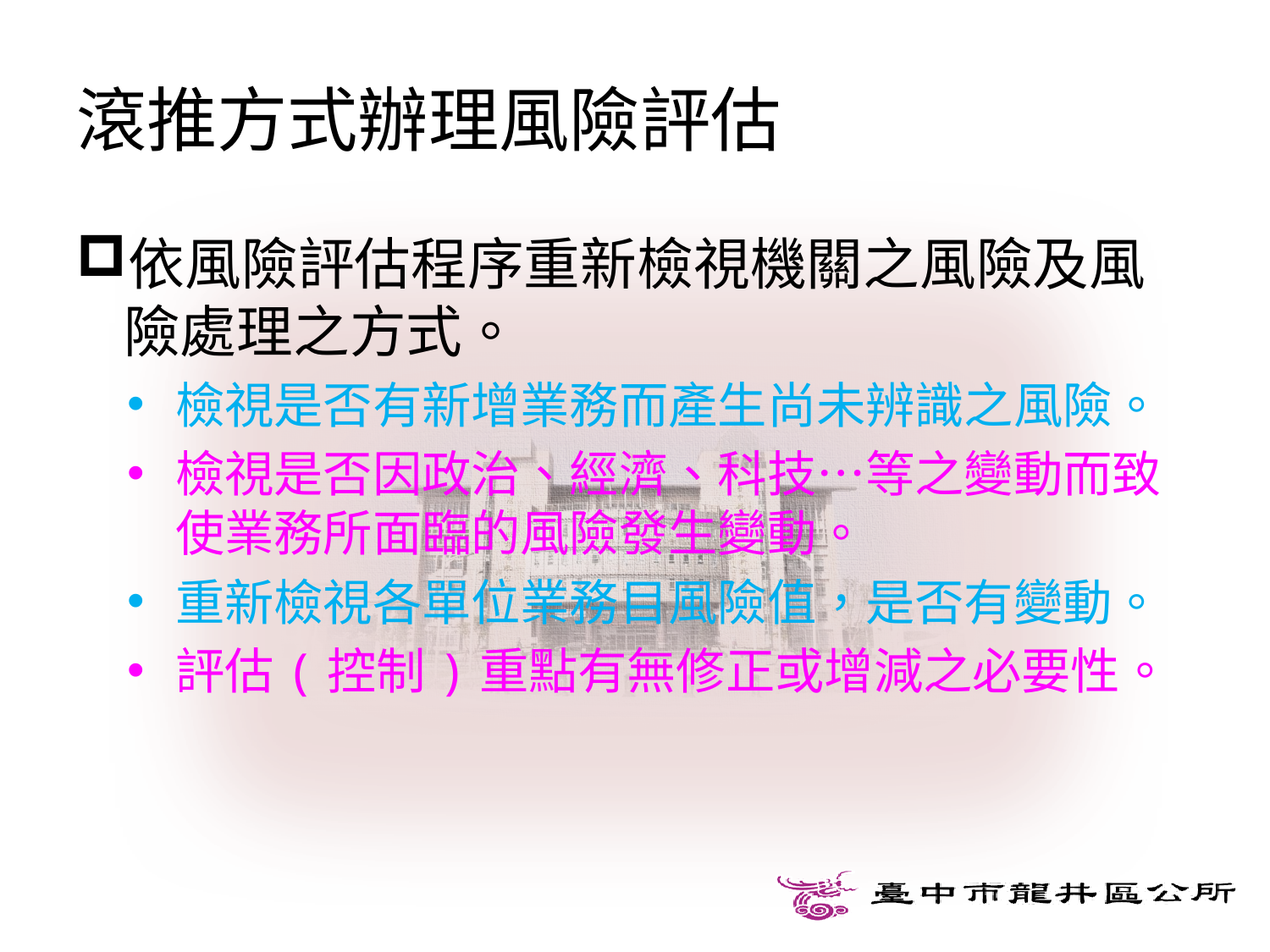

# 滾推方式辦理風險評估
依風險評估程序重新檢視機關之風險及風險處理之方式。
檢視是否有新增業務而產生尚未辨識之風險。
檢視是否因政治、經濟、科技…等之變動而致使業務所面臨的風險發生變動。
重新檢視各單位業務目風險值，是否有變動。
評估(控制)重點有無修正或增減之必要性。